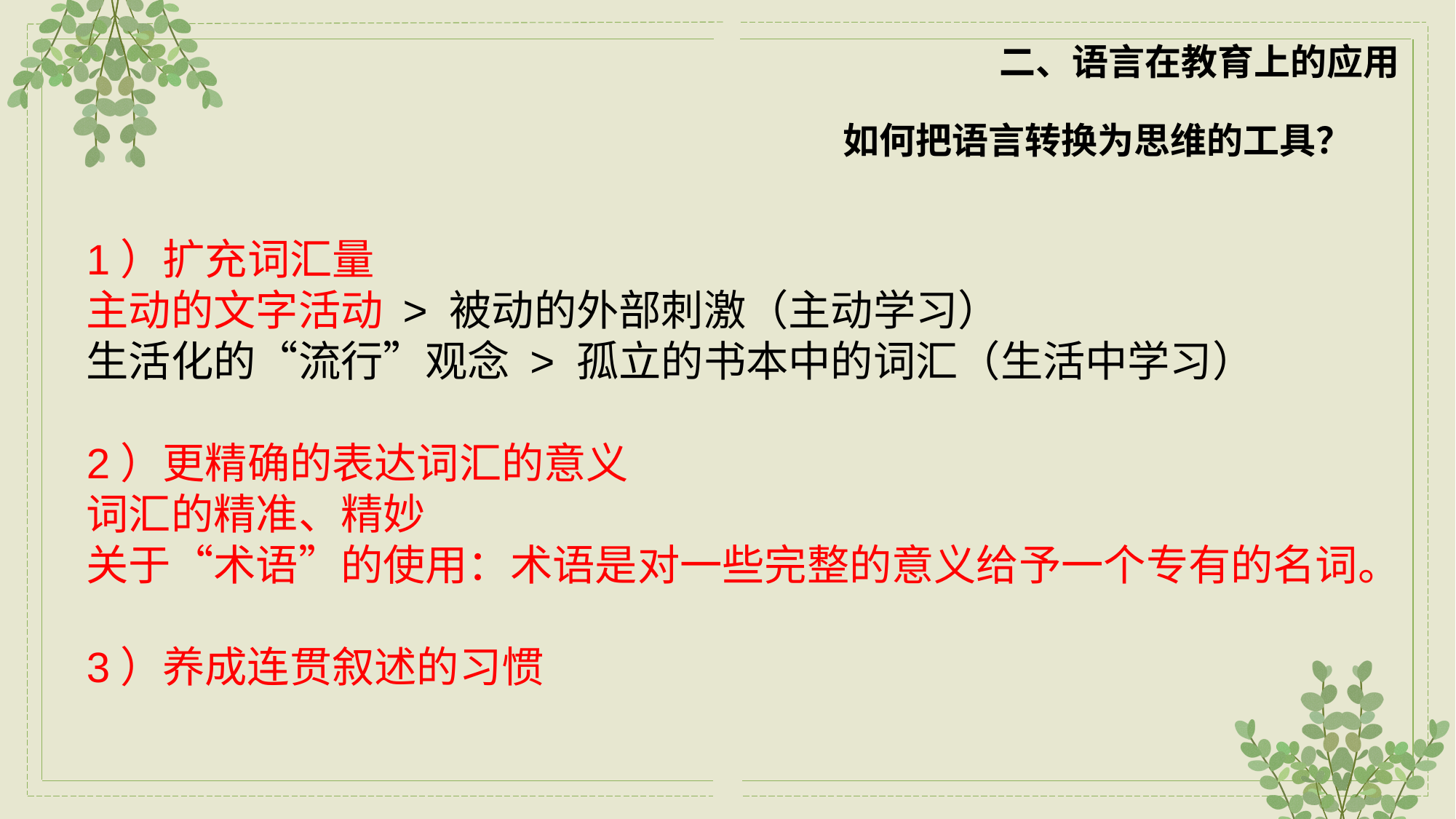

二、语言在教育上的应用
如何把语言转换为思维的工具？
1）扩充词汇量主动的文字活动 > 被动的外部刺激（主动学习）生活化的“流行”观念 > 孤立的书本中的词汇（生活中学习）
2）更精确的表达词汇的意义词汇的精准、精妙关于“术语”的使用：术语是对一些完整的意义给予一个专有的名词。

3）养成连贯叙述的习惯